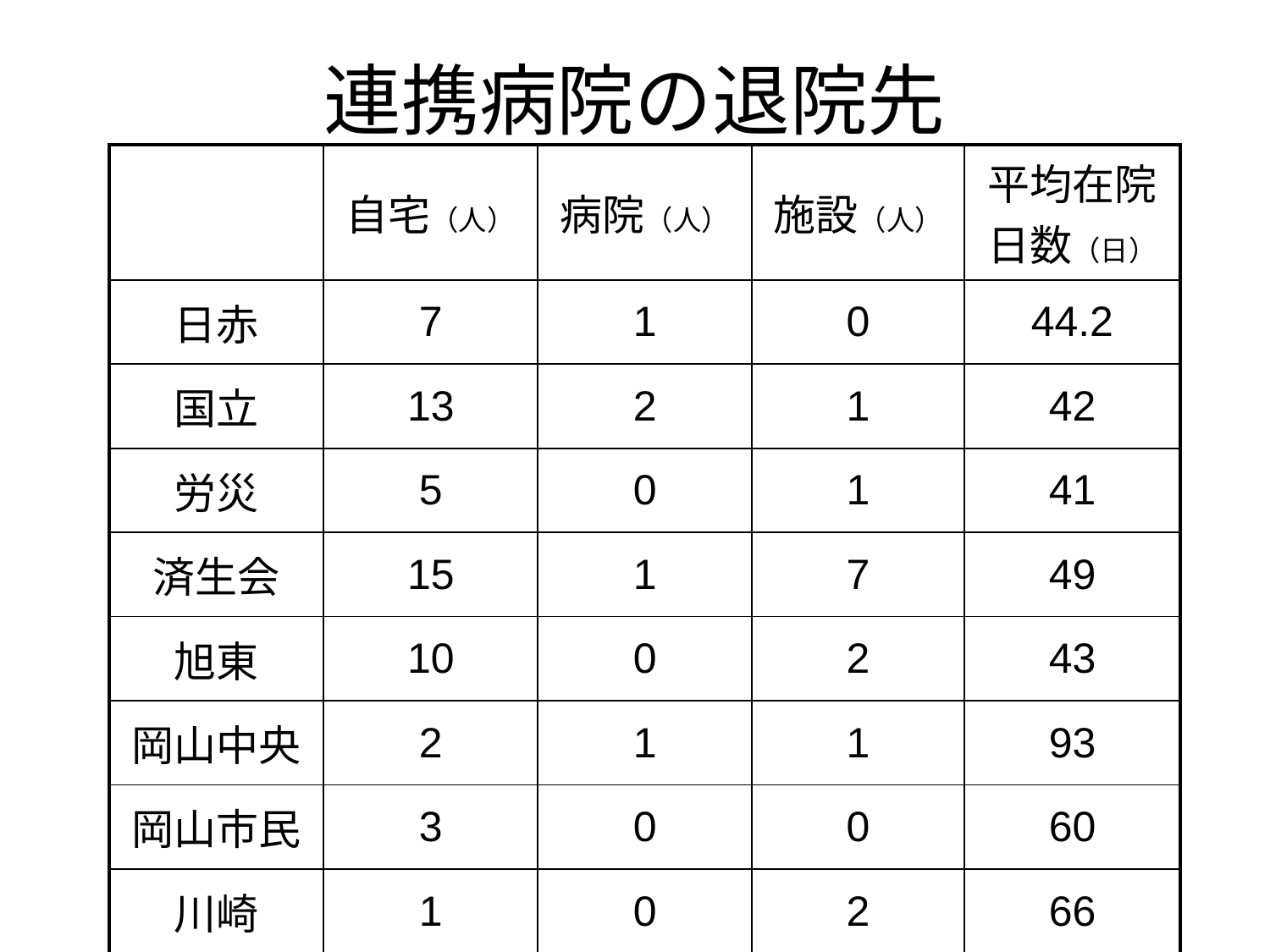

# 連携病院の退院先
|  | 自宅（人） | 病院（人） | 施設（人） | 平均在院日数（日） |
| --- | --- | --- | --- | --- |
| 日赤 | 7 | 1 | 0 | 44.2 |
| 国立 | 13 | 2 | 1 | 42 |
| 労災 | 5 | 0 | 1 | 41 |
| 済生会 | 15 | 1 | 7 | 49 |
| 旭東 | 10 | 0 | 2 | 43 |
| 岡山中央 | 2 | 1 | 1 | 93 |
| 岡山市民 | 3 | 0 | 0 | 60 |
| 川崎 | 1 | 0 | 2 | 66 |